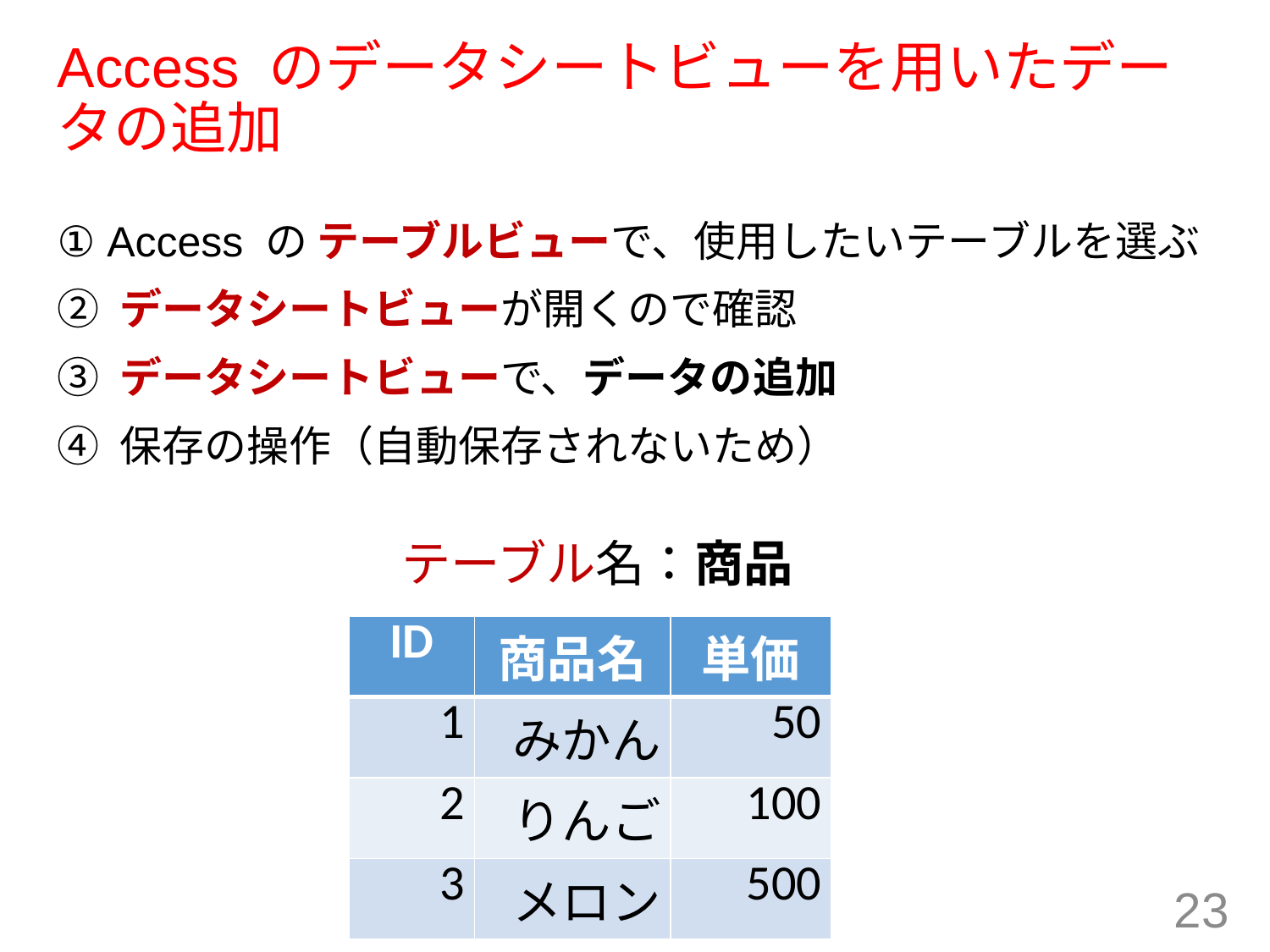

# Access のデータシートビューを用いたデータの追加
① Access の テーブルビューで、使用したいテーブルを選ぶ
② データシートビューが開くので確認
③ データシートビューで、データの追加
④ 保存の操作（自動保存されないため）
テーブル名：商品
| ID | 商品名 | 単価 |
| --- | --- | --- |
| 1 | みかん | 50 |
| 2 | りんご | 100 |
| 3 | メロン | 500 |
23